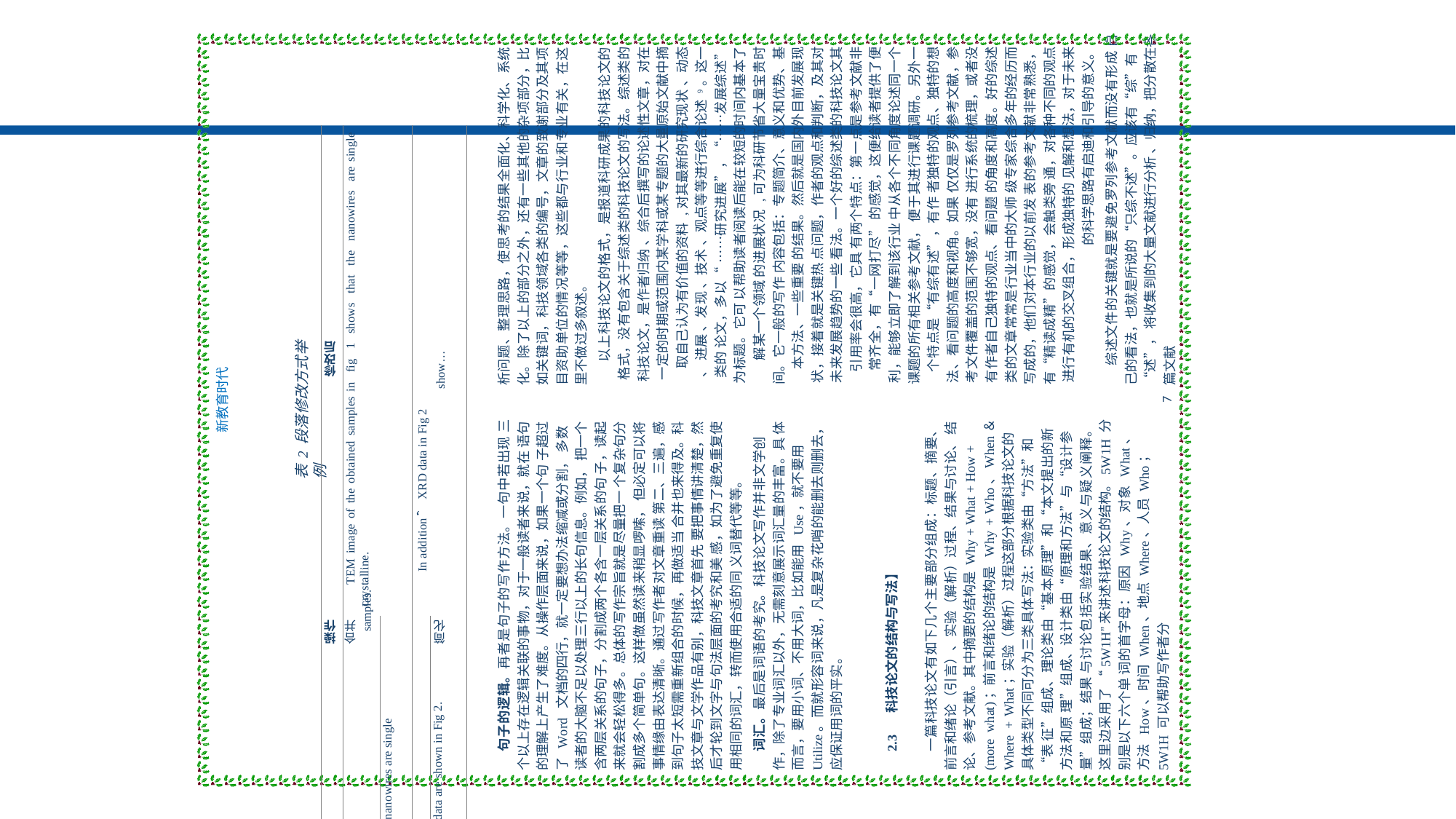

析问题、整理思路，使思考的结果全面化、科学化、系统 化。除了以上的部分之外，还有一些其他的杂项部分，比 如关键词，科技领域各类的编号，文章的致谢部分及其项 目资助单位的情况等等，这些都与行业和专业有关，在这 里不做过多叙述。
以上科技论文的格式，是报道科研成果的科技论文的 格式，没有包含关于综述类的科技论文的写法。综述类的 科技论文，是作者归纳 、综合后撰写的论述性文章，对在 一定的时期或范围内某学科或某专题的大量原始文献中摘 取自己认为有价值的资料 ,对其最新的研究现状 、动态 、 进展 、发现 、技术 、观点等等进行综合论述 9。这一类的 论文，多以“ ……研究进展”，“……发展综述”为标题。它可 以帮助读者阅读后能在较短的时间内基本了解某一个领域 的进展状况 ,可为科研节省大量宝贵时间。它一般的写作 内容包括：专题简介、意义和优势、基本方法、一些重要 的结果。然后就是国内外目前发展现状，接着就是关键热 点问题，作者的观点和判断，及其对未来发展趋势的一些 看法。一个好的综述类的科技论文其引用率会很高，它具 有两个特点：第一点是参考文献非常齐全，有“一网打尽” 的感觉，这便给读者提供了便利，能够立即了解到该行业 中从各个不同角度论述同一个课题的所有相关参考文献， 便于其进行课题调研。另外一个特点是“有综有述”，有作 者独特的观点、独特的想法、看问题的高度和视角。如果 仅仅是罗列参考文献，参考文件覆盖的范围不够宽，没有 进行系统的梳理，或者没有作者自己独特的观点、看问题 的角度和高度。好的综述类的文章常常是行业当中的大师 级专家综合多年的经历而写成的，他们对本行业的以前发 表的参考文献非常熟悉，有“精读成精”的感觉，会触类旁 通，对各种不同的观点进行有机的交叉组合，形成独特的 见解和想法，对于未来的科学思路有启迪和引导的意义。
综述文件的关键就是要避免罗列参考文献而没有形成 自己的看法，也就是所说的“只综不述”。应该有“综”有“述”， 将收集到的大量文献进行分析 、归纳，把分散在各篇文献
| 修改后 | TEM image of the obtained samples in fig 1 shows that the nanowires are single crystalline. |  | In addition，XRD data in Fig 2 show… |  |
| --- | --- | --- | --- | --- |
| 操作 | 合并 |  |  | 简化 |
| 修改前 | Fig 1 shows the TEM image of the obtained | From the images, one can see that the nanowires are single crystalline. | To further study the crystal phase, | XRD measurement was conducted and the data are shown in Fig 2. |
|  | 例 1 |  |  | 例 2 |
表 2 段落修改方式举例
新教育时代
7
一篇科技论文有如下几个主要部分组成：标题、摘要、 前言和绪论（引言）、实验（解析）过程、结果与讨论、 结论、参考文献。其中摘要的结构是 Why + What + How + (more  what)；前言和绪论的结构是  Why + Who、When＆ Where  + What；实验（解析）过程这部分根据科技论文的 具体类型不同可分为三类具体写法：实验类由“方法”和“表 征”组成、理论类由“基本原理”和“本文提出的新方法和原 理”组成、设计类由“原理和方法”与“设计参量”组成；结果 与讨论包括实验结果、意义与疑义阐释。这里边采用了 “5W1H”来讲述科技论文的结构。5W1H 分别是以下六个单 词的首字母：原因  Why、对象  What、方法  How、时间 When、地点 Where、人员 Who；5W1H 可以帮助写作者分
句子的逻辑。再者是句子的写作方法。一句中若出现 三个以上存在逻辑关联的事物，对于一般读者来说，就在 语句的理解上产生了难度。从操作层面来说，如果一个句 子超过了  Word  文档的四行，就一定要想办法缩减或分割， 多数读者的大脑不足以处理三行以上的长句信息。例如， 把一个含两层关系的句子，分割成两个各含一层关系的句 子，读起来就会轻松得多。总体的写作宗旨就是尽量把一 个复杂句分割成多个简单句。这样做虽然读来稍显啰嗦， 但必定可以将事情缘由表达清晰。通过写作者对文章重读 第二、三遍，感到句子太短需重新组合的时候，再做适当 合并也来得及。科技文章与文学作品有别，科技文章首先 要把事情讲清楚，然后才轮到文字与句法层面的考究和美 感，如为了避免重复使用相同的词汇，转而使用合适的同 义词替代等等。
词汇。最后是词语的考究。科技论文写作并非文学创 作，除了专业词汇以外，无需刻意展示词汇量的丰富。具 体而言，要用小词、不用大词，比如能用  Use，就不要用 Utilize。而就形容词来说，凡是复杂花哨的能删去则删去， 应保证用词的平实。
科技论文的结构与写法】
samples.
2.3